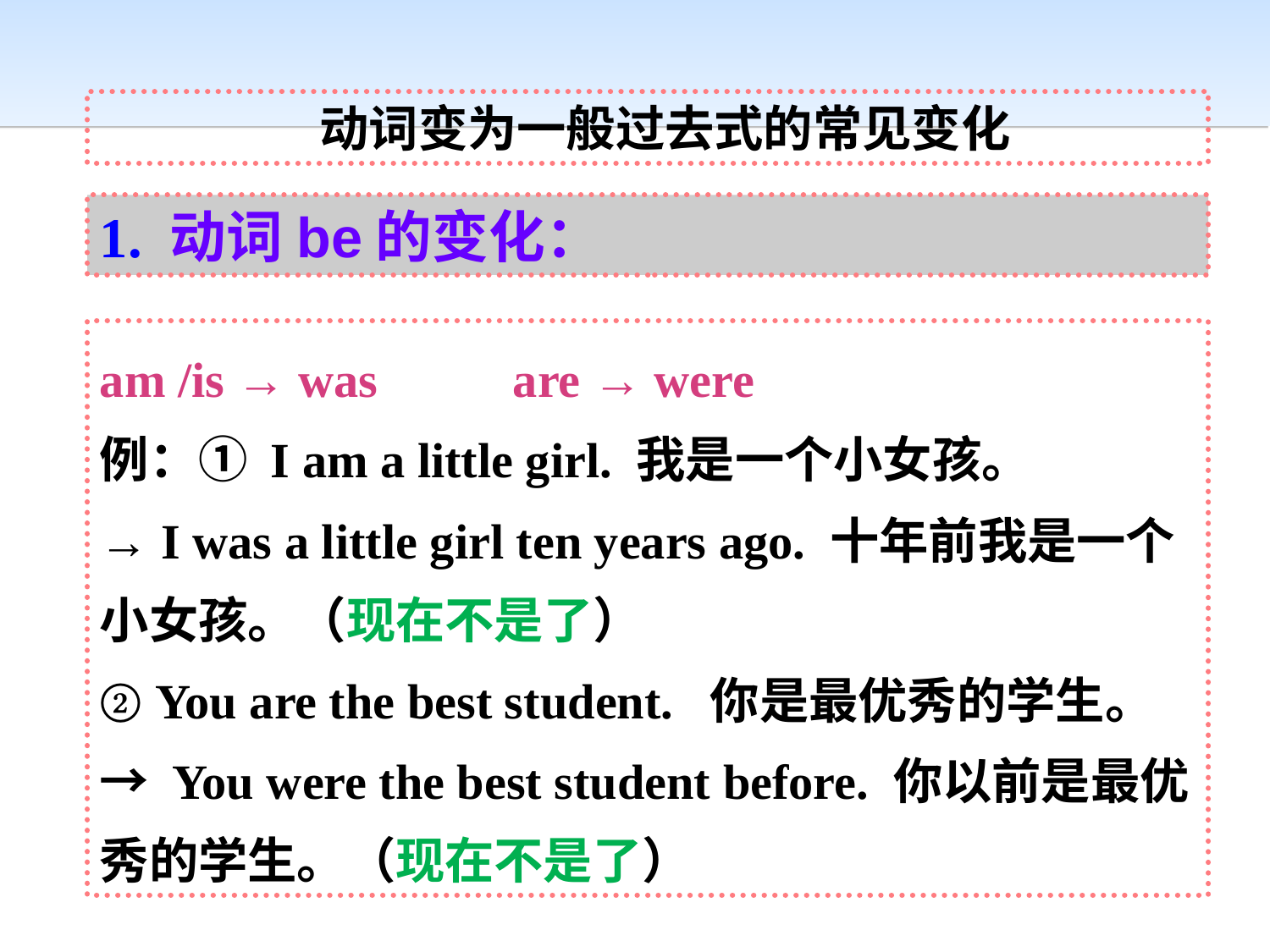

动词变为一般过去式的常见变化
1. 动词be的变化：
am /is → was           are → were
例：① I am a little girl. 我是一个小女孩。
→ I was a little girl ten years ago. 十年前我是一个小女孩。（现在不是了）
② You are the best student.  你是最优秀的学生。→ You were the best student before. 你以前是最优秀的学生。（现在不是了）